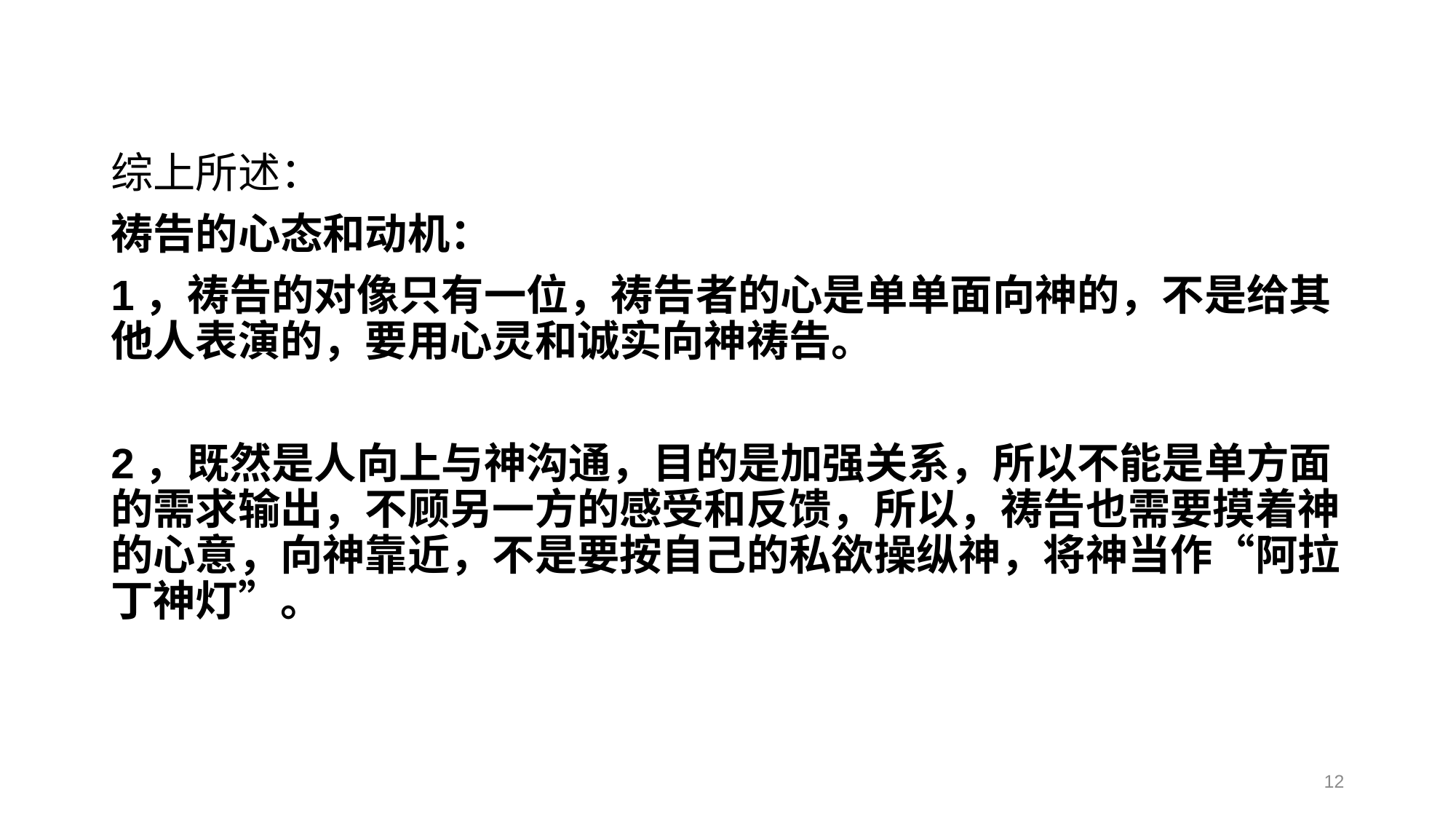

综上所述：
祷告的心态和动机：
1，祷告的对像只有一位，祷告者的心是单单面向神的，不是给其他人表演的，要用心灵和诚实向神祷告。

2，既然是人向上与神沟通，目的是加强关系，所以不能是单方面的需求输出，不顾另一方的感受和反馈，所以，祷告也需要摸着神的心意，向神靠近，不是要按自己的私欲操纵神，将神当作“阿拉丁神灯”。

12